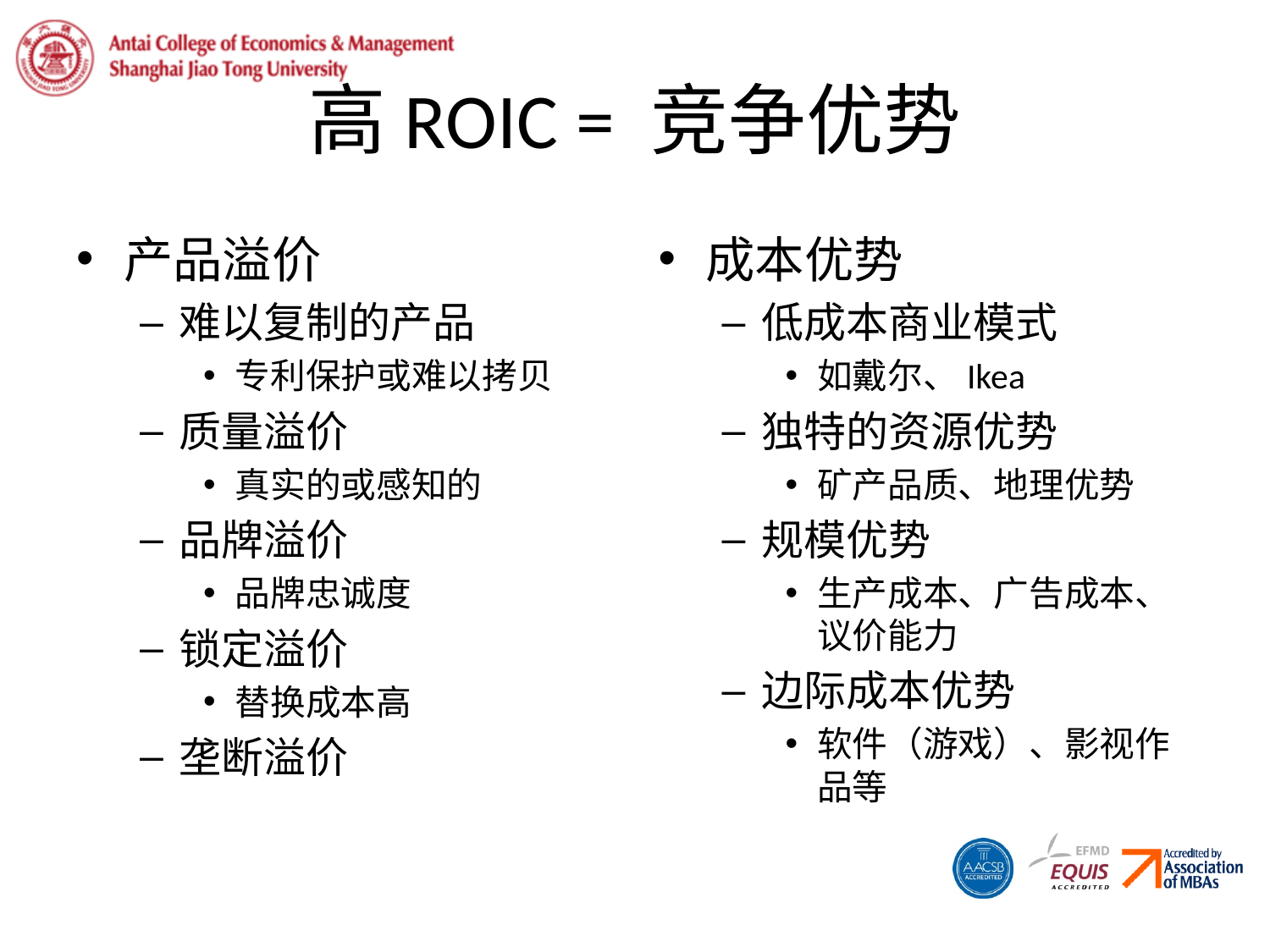

# 高ROIC = 竞争优势
产品溢价
难以复制的产品
专利保护或难以拷贝
质量溢价
真实的或感知的
品牌溢价
品牌忠诚度
锁定溢价
替换成本高
垄断溢价
成本优势
低成本商业模式
如戴尔、Ikea
独特的资源优势
矿产品质、地理优势
规模优势
生产成本、广告成本、议价能力
边际成本优势
软件（游戏）、影视作品等